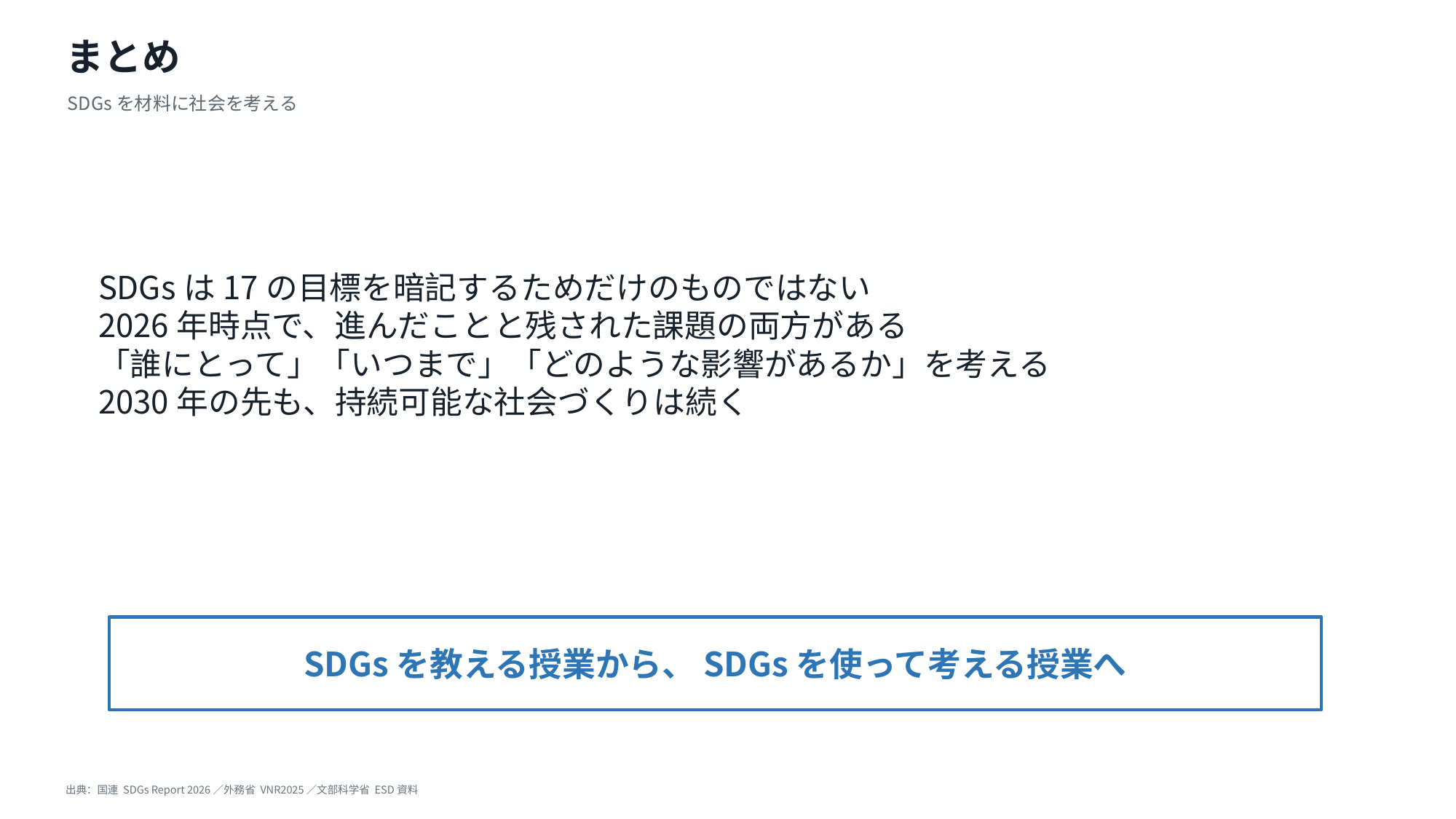

まとめ
SDGsを材料に社会を考える
SDGsは17の目標を暗記するためだけのものではない
2026年時点で、進んだことと残された課題の両方がある
「誰にとって」「いつまで」「どのような影響があるか」を考える
2030年の先も、持続可能な社会づくりは続く

SDGsを教える授業から、SDGsを使って考える授業へ
出典：国連 SDGs Report 2026／外務省 VNR2025／文部科学省 ESD資料